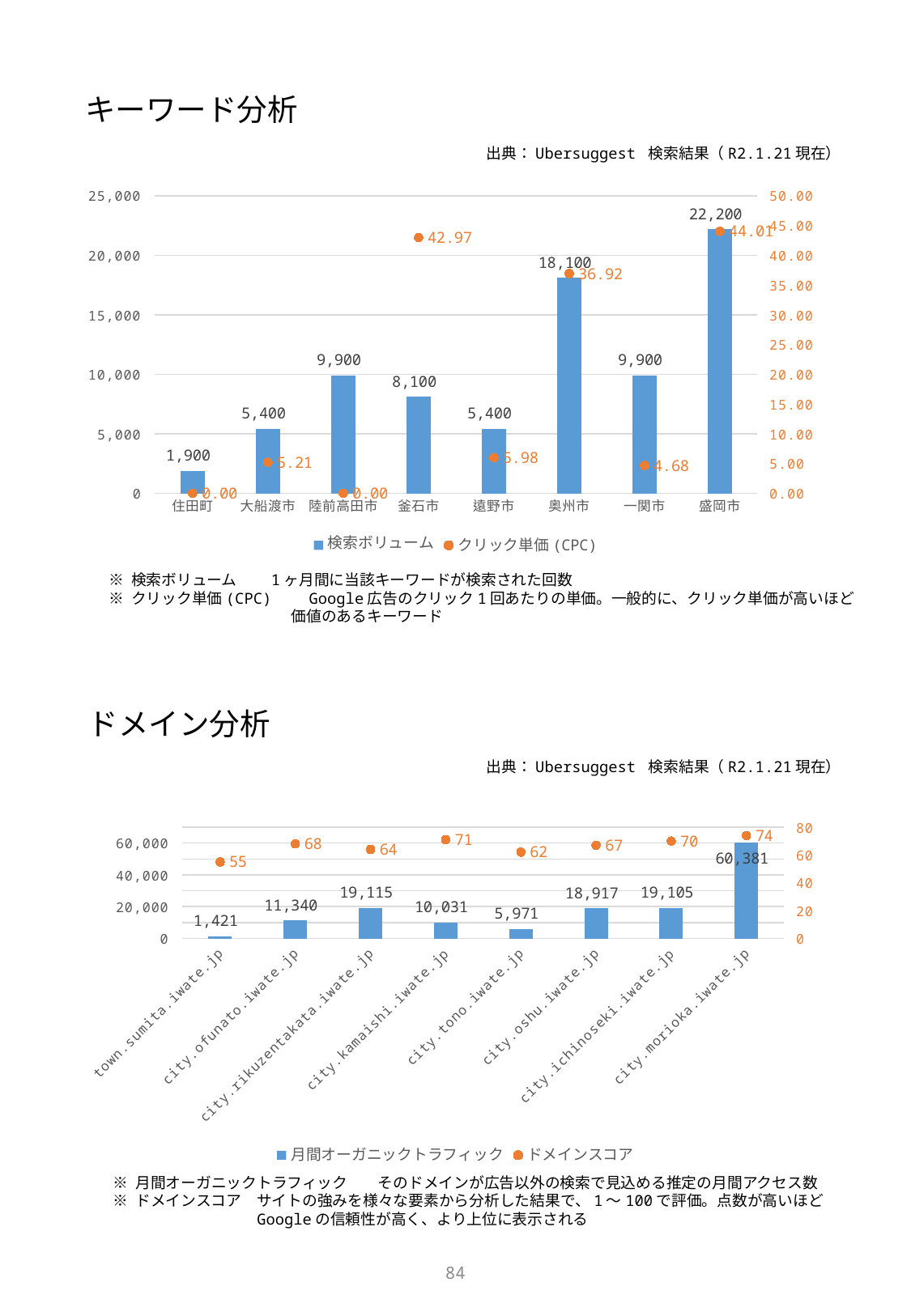

キーワード分析
出典：Ubersuggest 検索結果（R2.1.21現在）

### Chart

| Category | 検索ボリューム | クリック単価(CPC) |
|---|---|---|
| 住田町 | 1900.0 | 0.0 |
| 大船渡市 | 5400.0 | 5.21 |
| 陸前高田市 | 9900.0 | 0.0 |
| 釜石市 | 8100.0 | 42.97 |
| 遠野市 | 5400.0 | 5.98 |
| 奥州市 | 18100.0 | 36.92 |
| 一関市 | 9900.0 | 4.68 |
| 盛岡市 | 22200.0 | 44.01 |
※ 検索ボリューム　　1ヶ月間に当該キーワードが検索された回数
※ クリック単価(CPC)　　Google広告のクリック1回あたりの単価。一般的に、クリック単価が高いほど
　　　　　　　　　　　　価値のあるキーワード
# ドメイン分析
出典：Ubersuggest 検索結果（R2.1.21現在）

### Chart

| Category | 月間オーガニックトラフィック | ドメインスコア |
|---|---|---|
| town.sumita.iwate.jp | 1421.0 | 55.0 |
| city.ofunato.iwate.jp | 11340.0 | 68.0 |
| city.rikuzentakata.iwate.jp | 19115.0 | 64.0 |
| city.kamaishi.iwate.jp | 10031.0 | 71.0 |
| city.tono.iwate.jp | 5971.0 | 62.0 |
| city.oshu.iwate.jp | 18917.0 | 67.0 |
| city.ichinoseki.iwate.jp | 19105.0 | 70.0 |
| city.morioka.iwate.jp | 60381.0 | 74.0 |
※ 月間オーガニックトラフィック　　そのドメインが広告以外の検索で見込める推定の月間アクセス数
※ ドメインスコア　サイトの強みを様々な要素から分析した結果で、1～100で評価。点数が高いほど
　　　　　　　　　 Googleの信頼性が高く、より上位に表示される
84